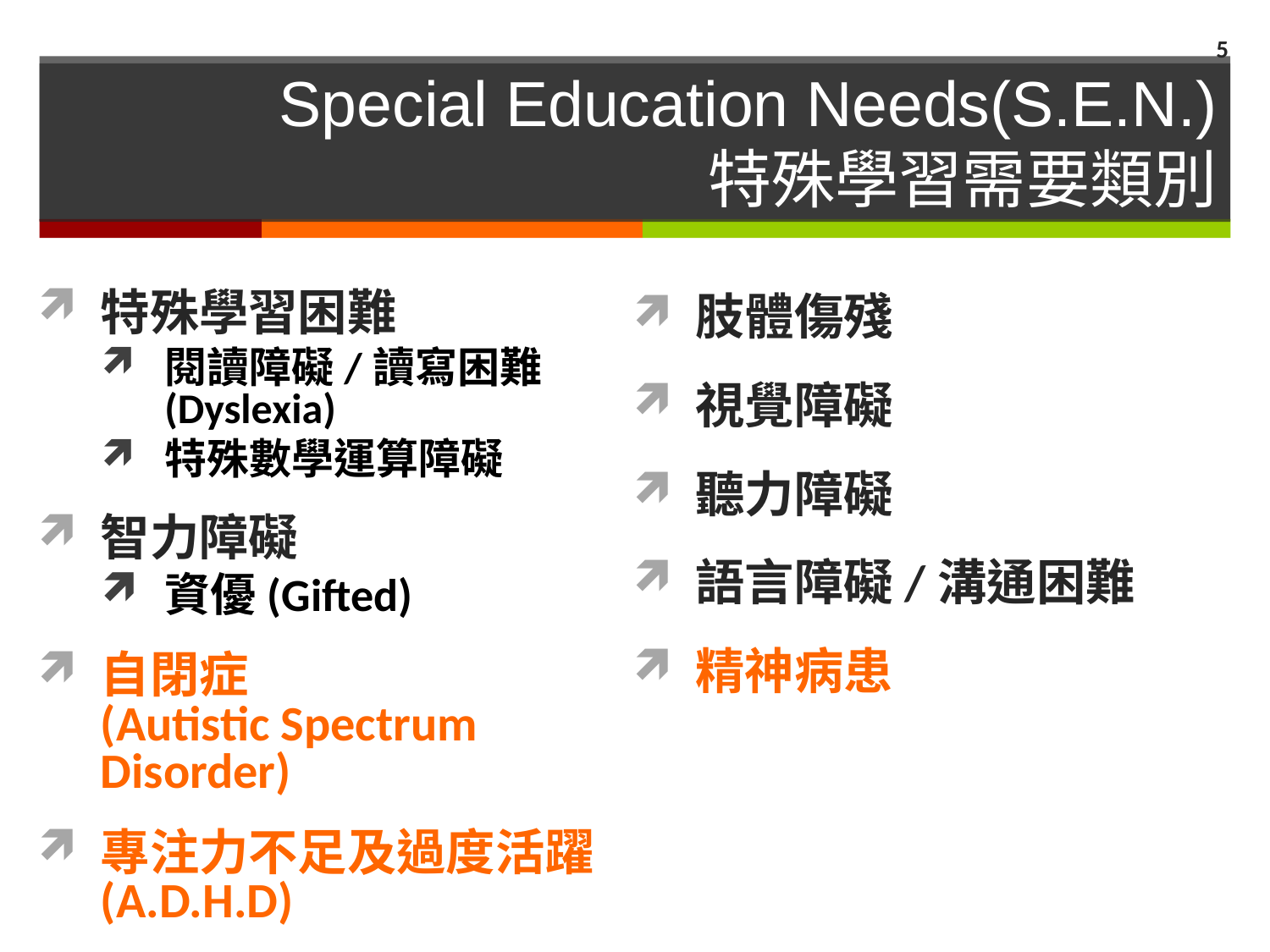

5
# Special Education Needs(S.E.N.) 特殊學習需要類別
特殊學習困難
閱讀障礙/讀寫困難(Dyslexia)
特殊數學運算障礙
智力障礙
資優(Gifted)
自閉症
(Autistic Spectrum Disorder)
專注力不足及過度活躍(A.D.H.D)
肢體傷殘
視覺障礙
聽力障礙
語言障礙/溝通困難
精神病患